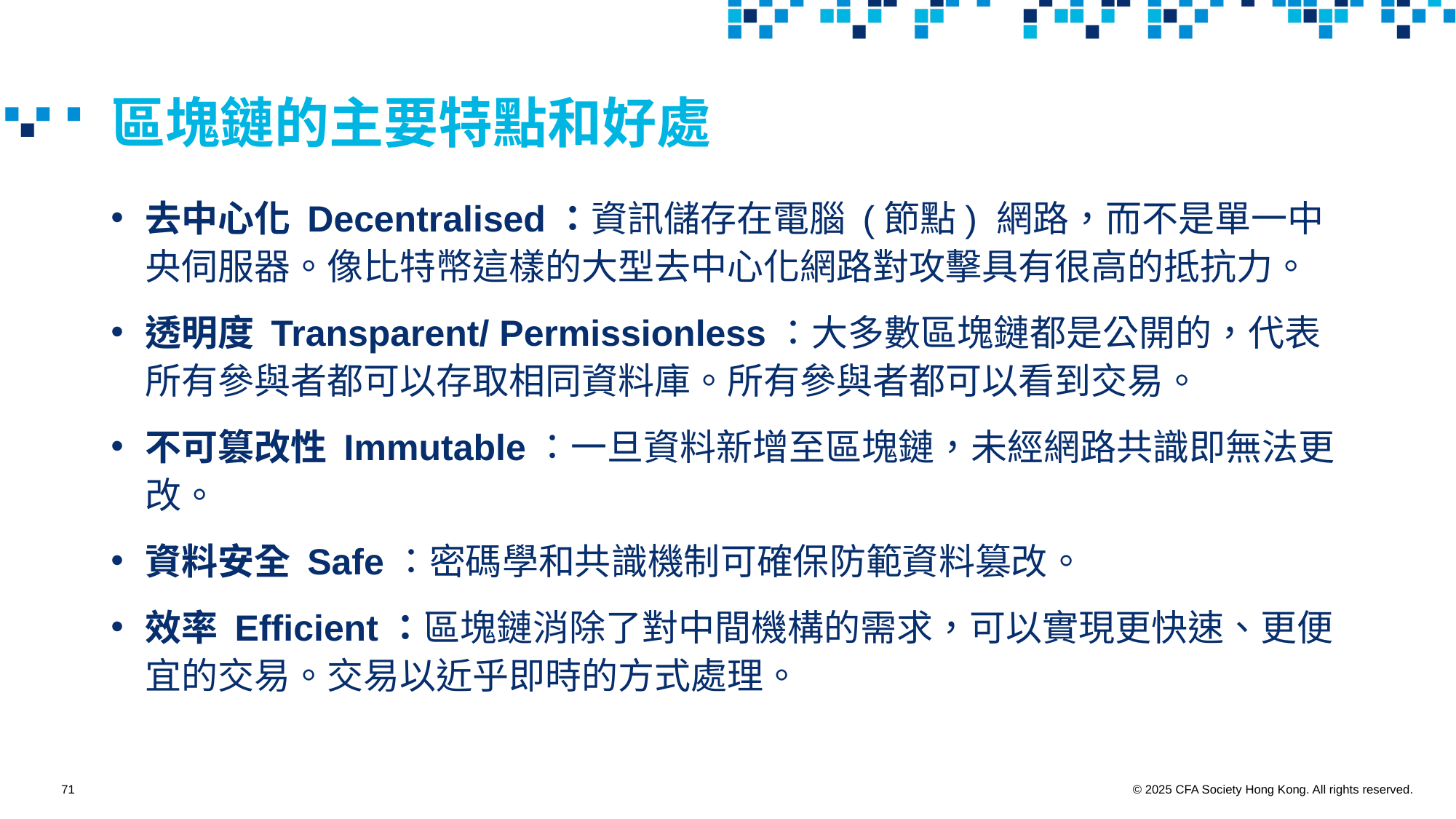

# 區塊鏈的主要特點和好處
去中心化 Decentralised：資訊儲存在電腦 (節點) 網路，而不是單一中央伺服器。像比特幣這樣的大型去中心化網路對攻擊具有很高的抵抗力。
透明度 Transparent/ Permissionless：大多數區塊鏈都是公開的，代表所有參與者都可以存取相同資料庫。所有參與者都可以看到交易。
不可篡改性 Immutable：一旦資料新增至區塊鏈，未經網路共識即無法更改。
資料安全 Safe：密碼學和共識機制可確保防範資料篡改。
效率 Efficient：區塊鏈消除了對中間機構的需求，可以實現更快速、更便宜的交易。交易以近乎即時的方式處理。
71
© 2025 CFA Society Hong Kong. All rights reserved.